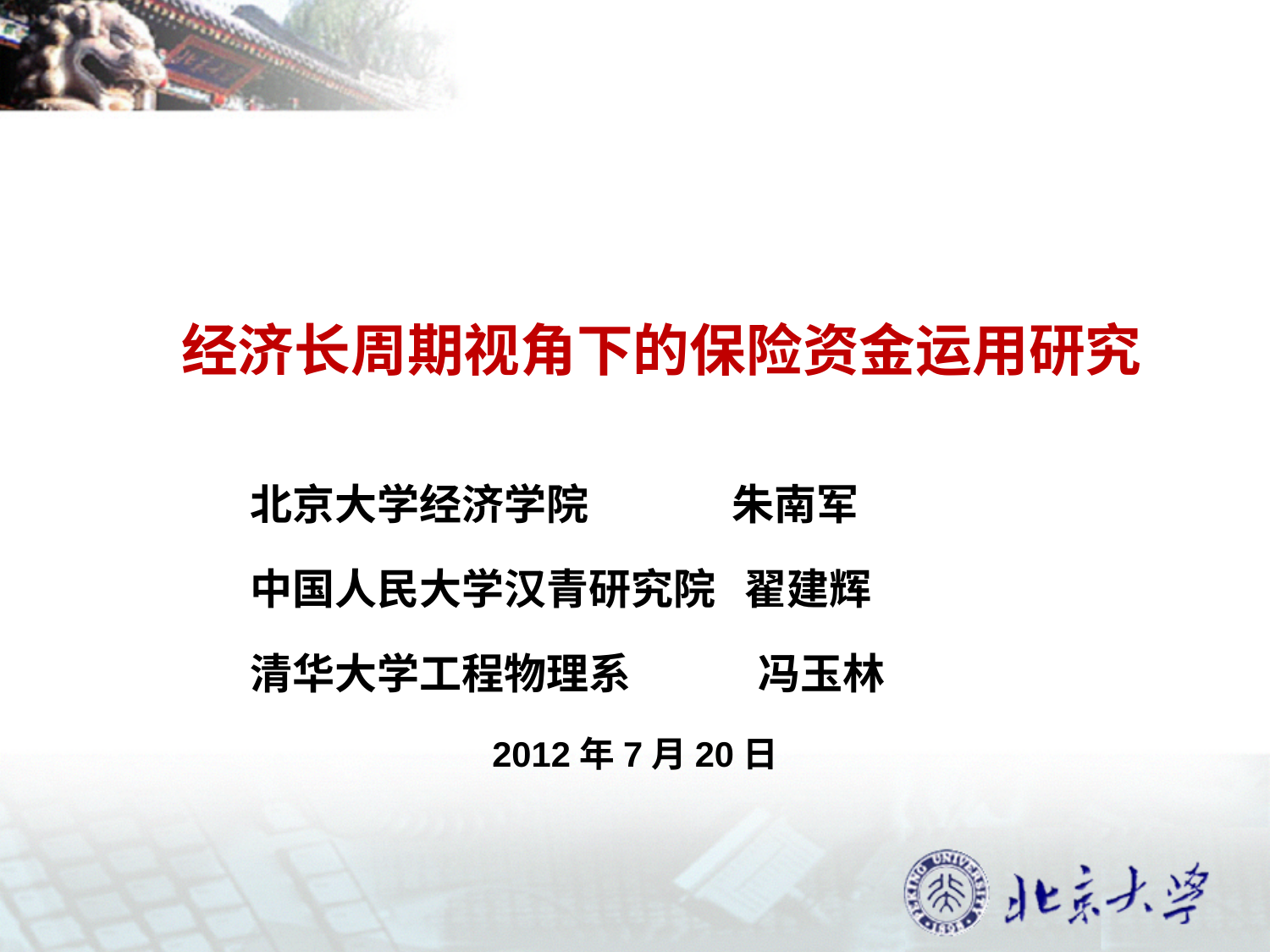

# 经济长周期视角下的保险资金运用研究
北京大学经济学院               朱南军
中国人民大学汉青研究院   翟建辉
清华大学工程物理系	冯玉林
2012年7月20日